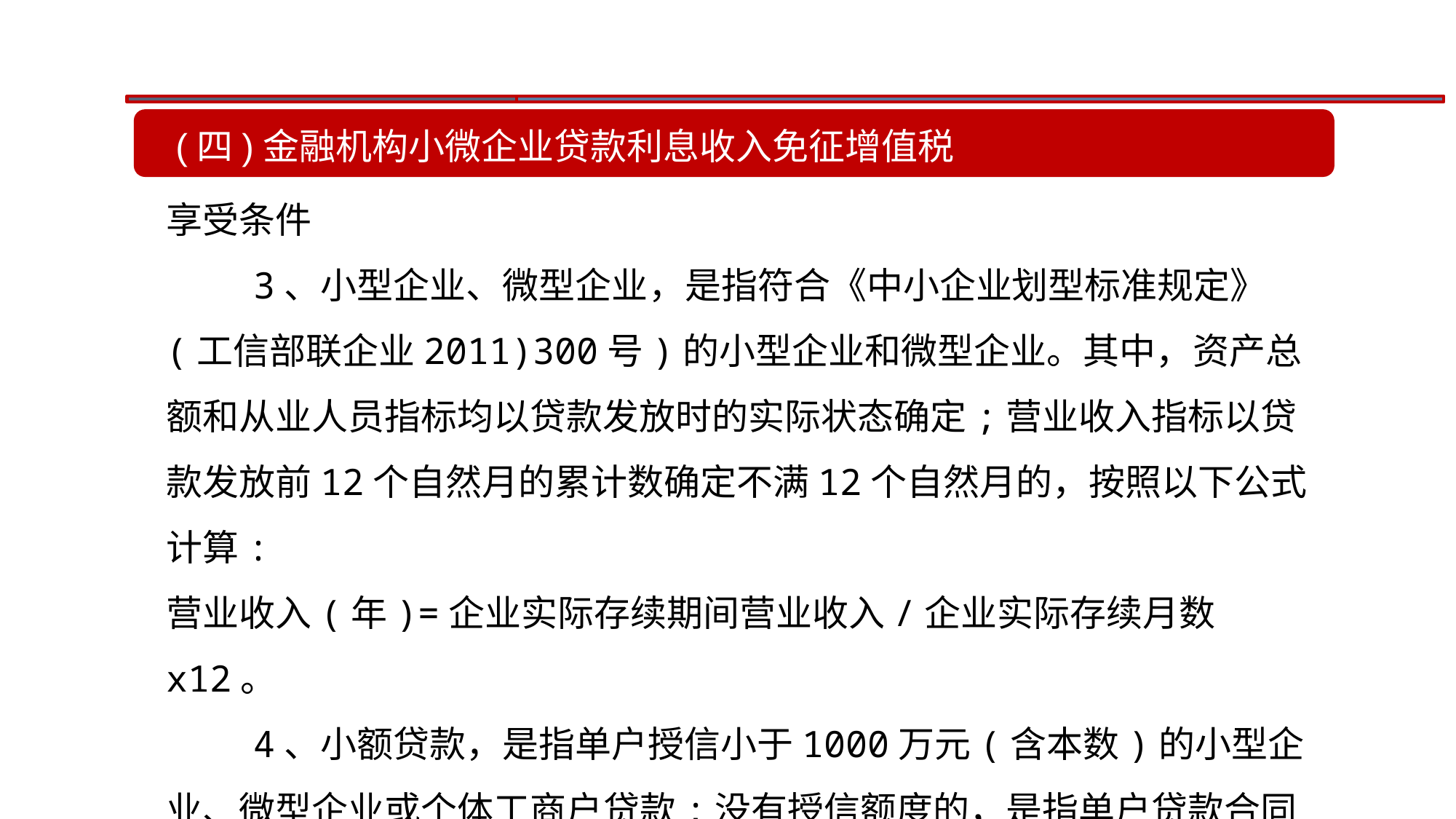

(四)金融机构小微企业贷款利息收入免征增值税
享受条件
    3、小型企业、微型企业，是指符合《中小企业划型标准规定》(工信部联企业2011)300号)的小型企业和微型企业。其中，资产总额和从业人员指标均以贷款发放时的实际状态确定;营业收入指标以贷款发放前12个自然月的累计数确定不满12个自然月的，按照以下公式计算:
营业收入(年)=企业实际存续期间营业收入/企业实际存续月数x12。
    4、小额贷款，是指单户授信小于1000万元(含本数)的小型企业、微型企业或个体工商户贷款;没有授信额度的，是指单户贷款合同金额且贷款余额在1000万元(含本数)以下的贷款。